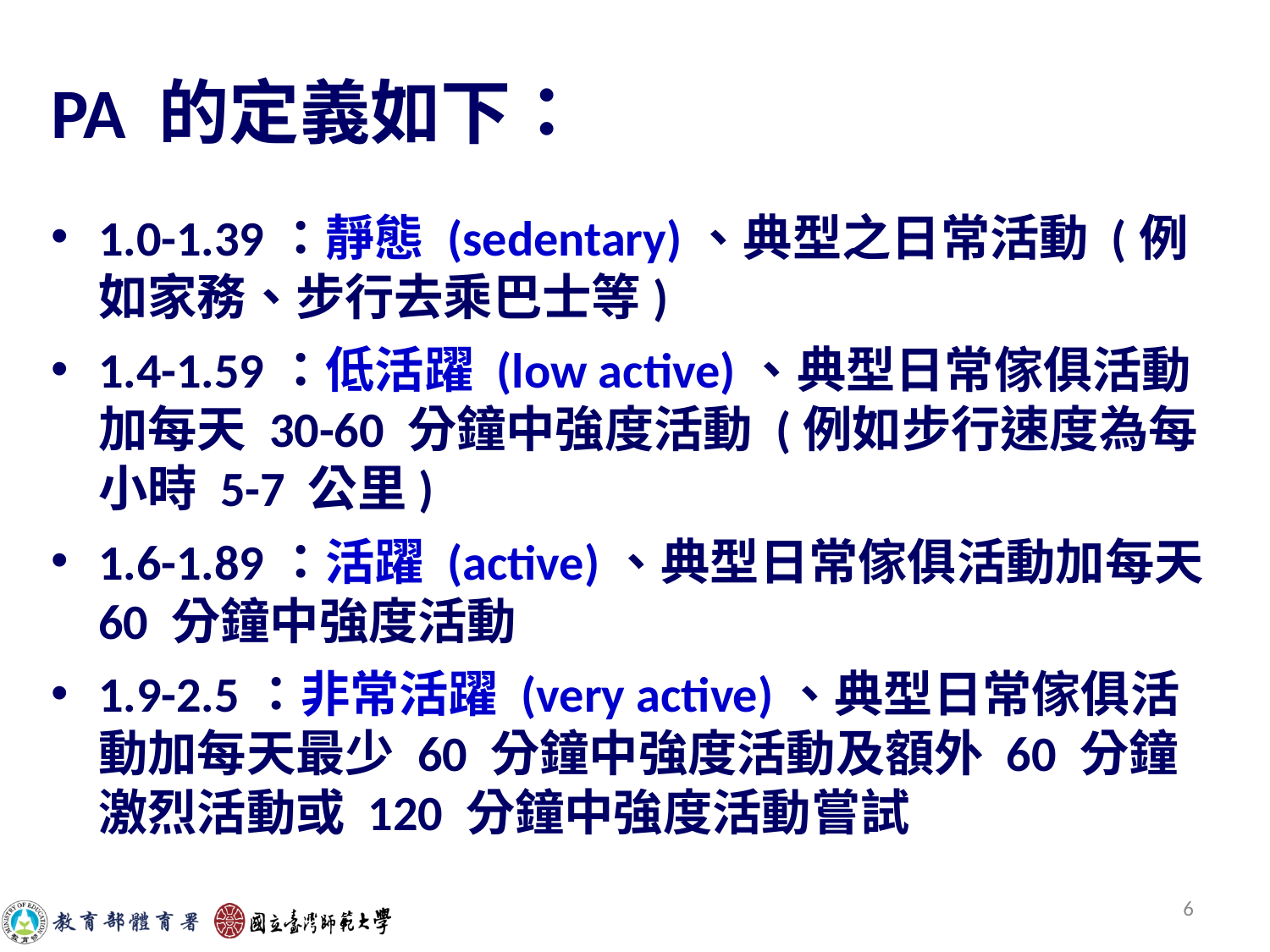

PA 的定義如下：

1.0-1.39：靜態 (sedentary)、典型之日常活動 (例如家務、步行去乘巴士等)
1.4-1.59：低活躍 (low active)、典型日常傢俱活動加每天 30-60 分鐘中強度活動 (例如步行速度為每小時 5-7 公里)
1.6-1.89：活躍 (active)、典型日常傢俱活動加每天 60 分鐘中強度活動
1.9-2.5：非常活躍 (very active)、典型日常傢俱活動加每天最少 60 分鐘中強度活動及額外 60 分鐘激烈活動或 120 分鐘中強度活動嘗試

6